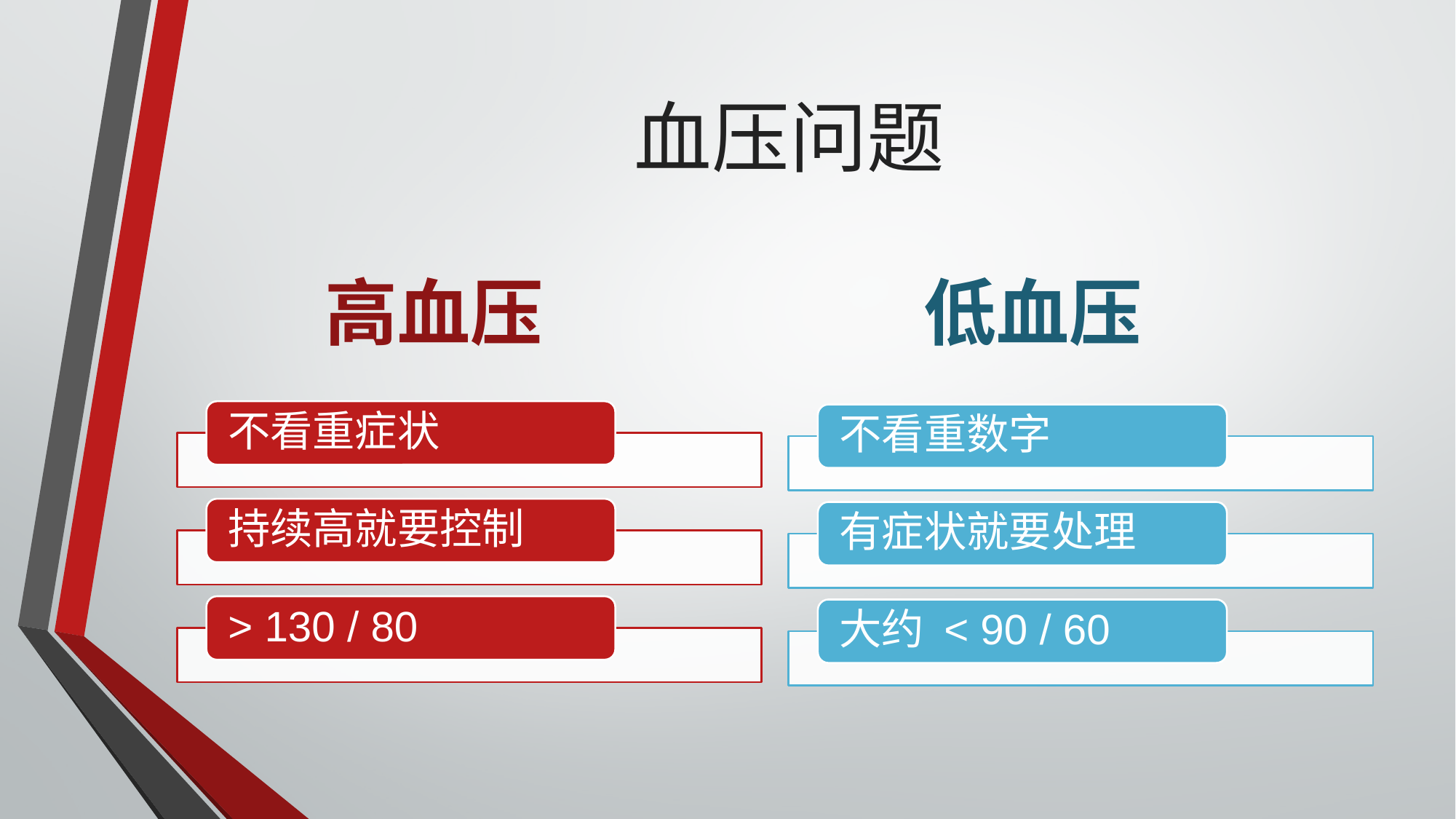

# 血压问题
高血压
低血压
不看重症状
持续高就要控制
> 130 / 80
不看重数字
有症状就要处理
大约 < 90 / 60